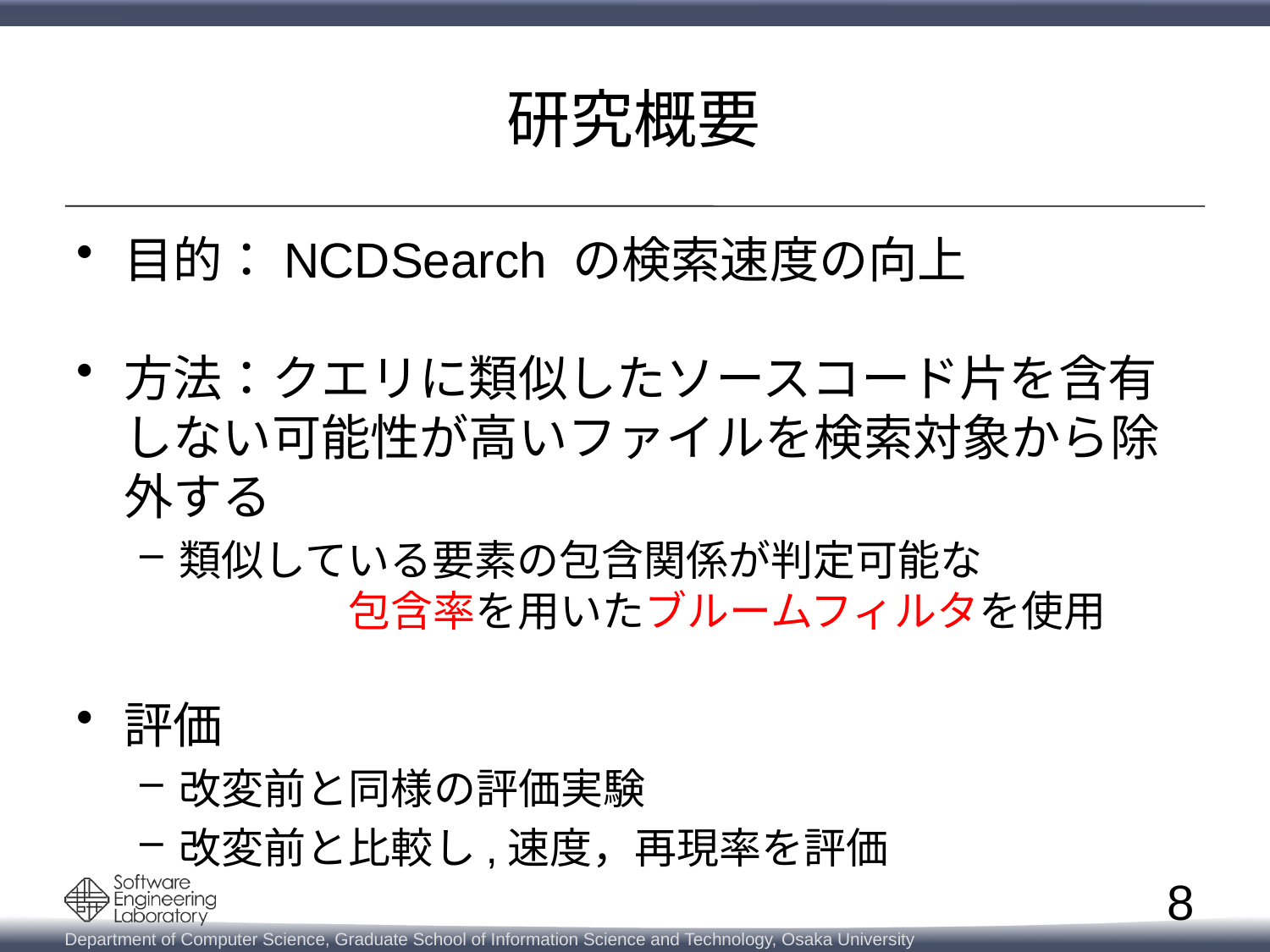

# 研究概要
目的：NCDSearch の検索速度の向上

方法：クエリに類似したソースコード片を含有しない可能性が高いファイルを検索対象から除外する
類似している要素の包含関係が判定可能な　　　　　　　　包含率を用いたブルームフィルタを使用

評価
改変前と同様の評価実験
改変前と比較し,速度，再現率を評価

8